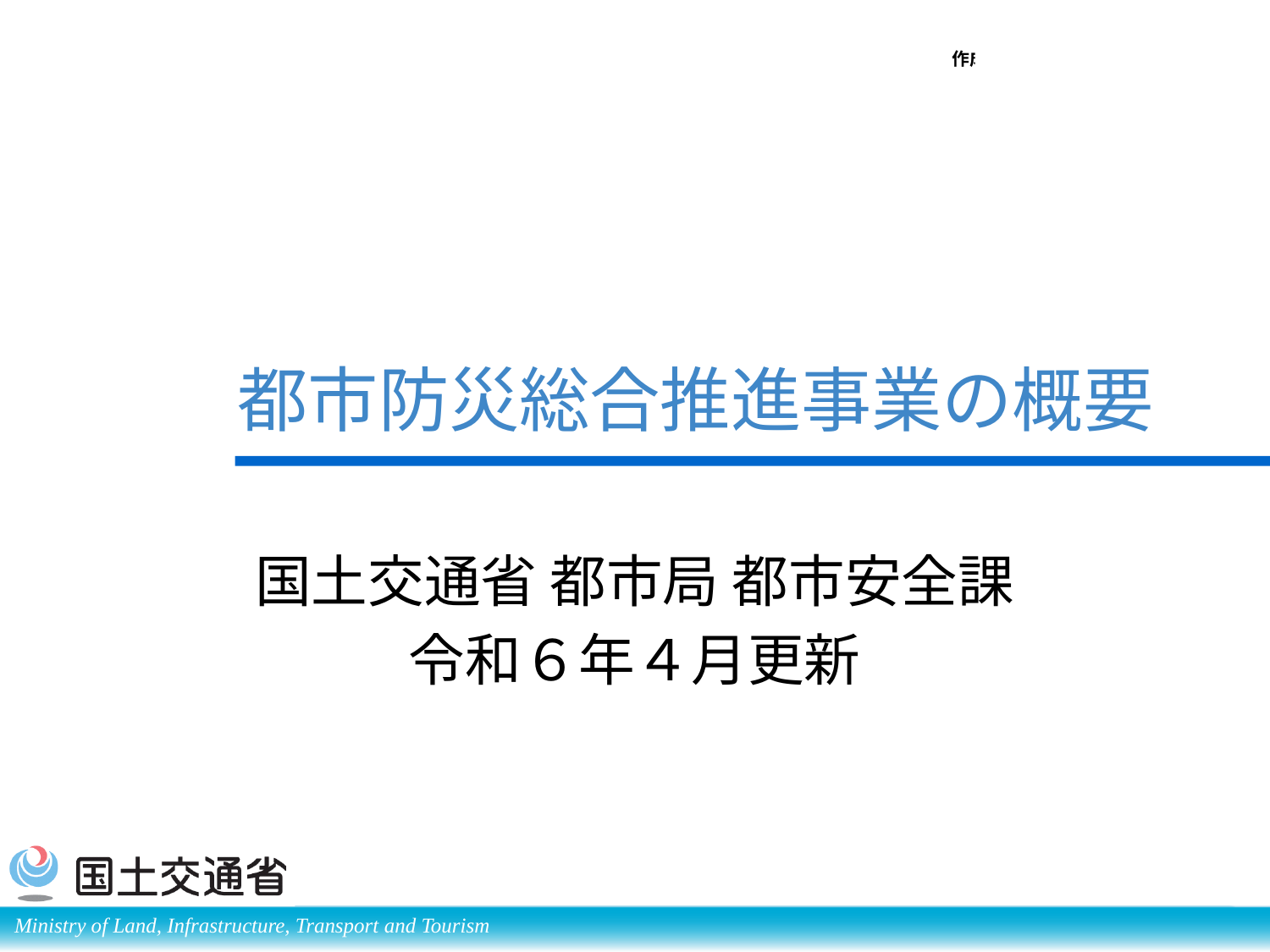

# 都市防災総合推進事業の概要
国土交通省 都市局 都市安全課
令和６年４月更新